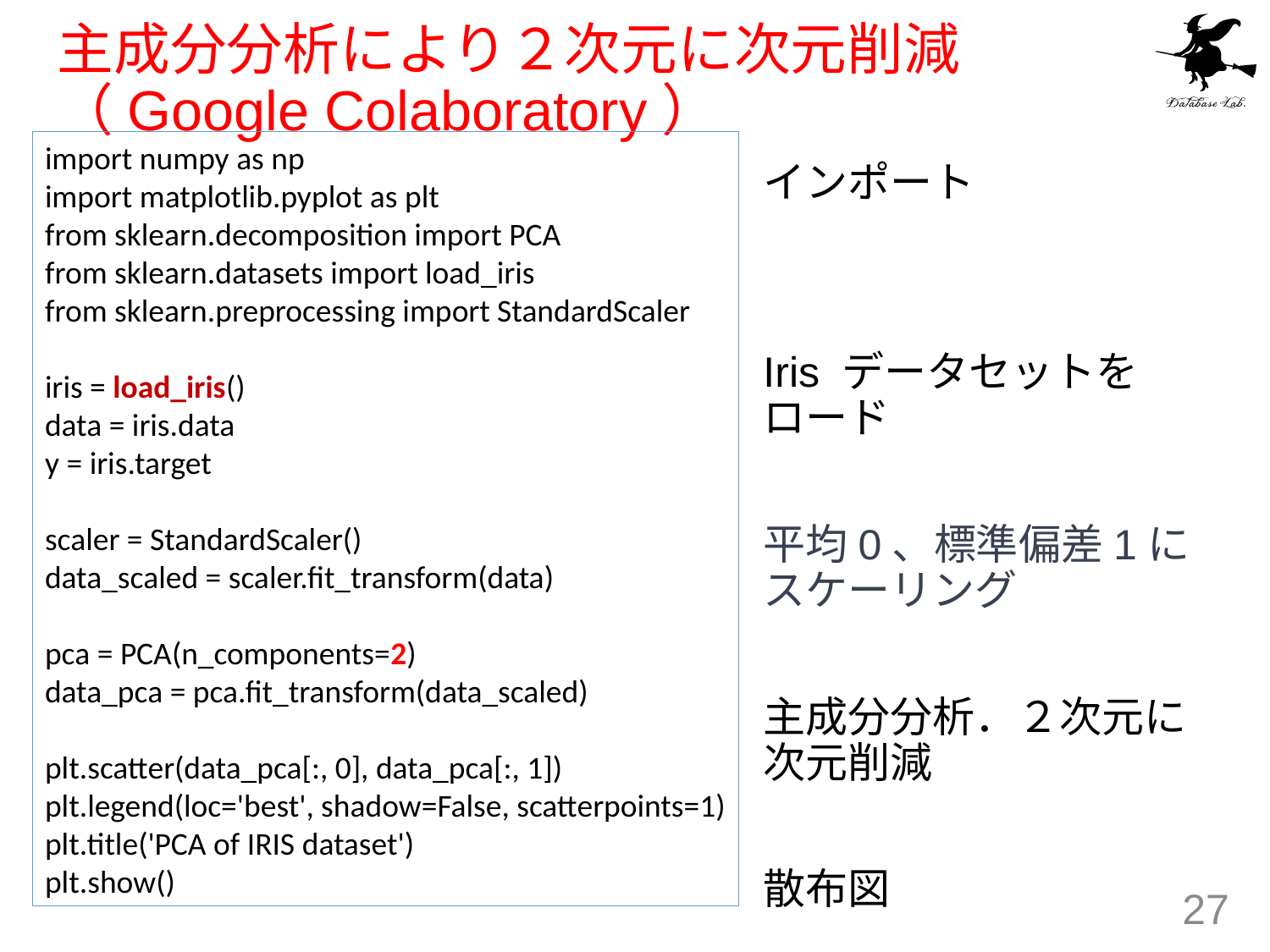

# 主成分分析により２次元に次元削減 （Google Colaboratory）
import numpy as np
import matplotlib.pyplot as plt
from sklearn.decomposition import PCA
from sklearn.datasets import load_iris
from sklearn.preprocessing import StandardScaler

iris = load_iris()
data = iris.data
y = iris.target

scaler = StandardScaler()
data_scaled = scaler.fit_transform(data)

pca = PCA(n_components=2)
data_pca = pca.fit_transform(data_scaled)

plt.scatter(data_pca[:, 0], data_pca[:, 1])
plt.legend(loc='best', shadow=False, scatterpoints=1)
plt.title('PCA of IRIS dataset')
plt.show()
インポート

Iris データセットをロード

平均0、標準偏差1にスケーリング

主成分分析．２次元に次元削減

散布図
27